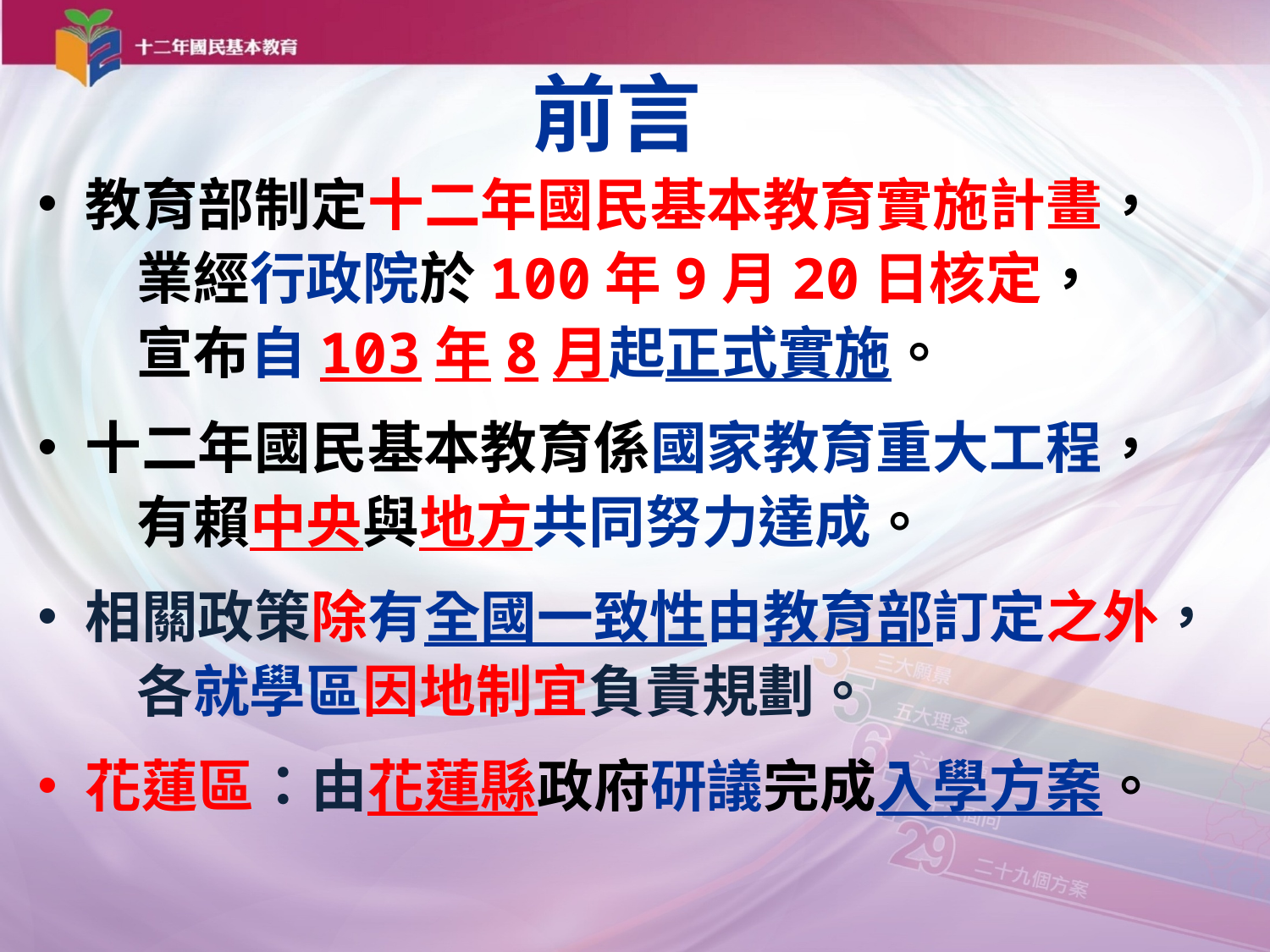

前言
教育部制定十二年國民基本教育實施計畫，
    業經行政院於100年9月20日核定，
    宣布自103年8月起正式實施。
十二年國民基本教育係國家教育重大工程，
    有賴中央與地方共同努力達成。
相關政策除有全國一致性由教育部訂定之外，
    各就學區因地制宜負責規劃。
花蓮區：由花蓮縣政府研議完成入學方案。